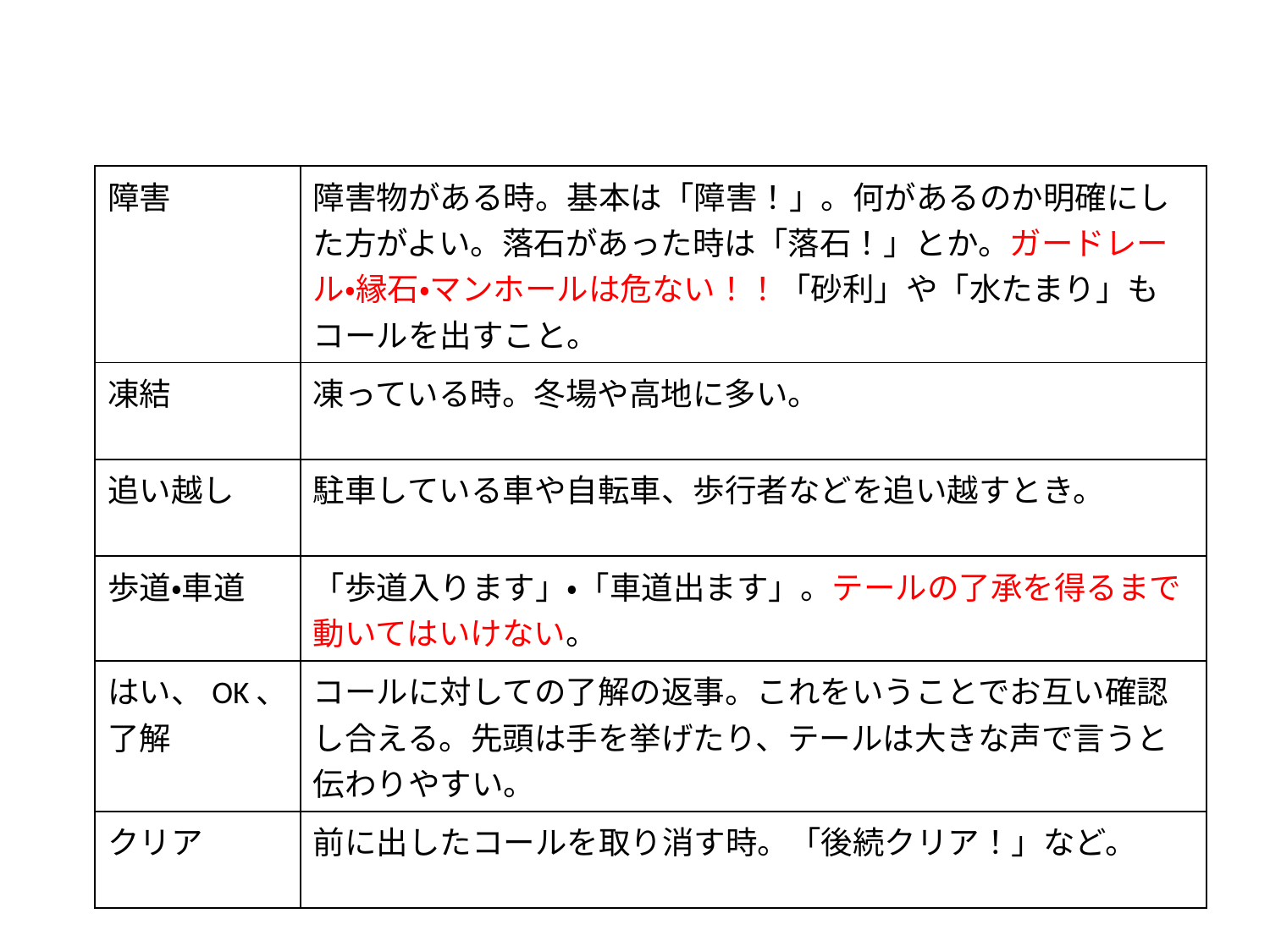

#
| 障害 | 障害物がある時。基本は「障害！」。何があるのか明確にした方がよい。落石があった時は「落石！」とか。ガードレール・縁石・マンホールは危ない！！「砂利」や「水たまり」もコールを出すこと。 |
| --- | --- |
| 凍結 | 凍っている時。冬場や高地に多い。 |
| 追い越し | 駐車している車や自転車、歩行者などを追い越すとき。 |
| 歩道・車道 | 「歩道入ります」・「車道出ます」。テールの了承を得るまで動いてはいけない。 |
| はい、OK、了解 | コールに対しての了解の返事。これをいうことでお互い確認し合える。先頭は手を挙げたり、テールは大きな声で言うと伝わりやすい。 |
| クリア | 前に出したコールを取り消す時。「後続クリア！」など。 |